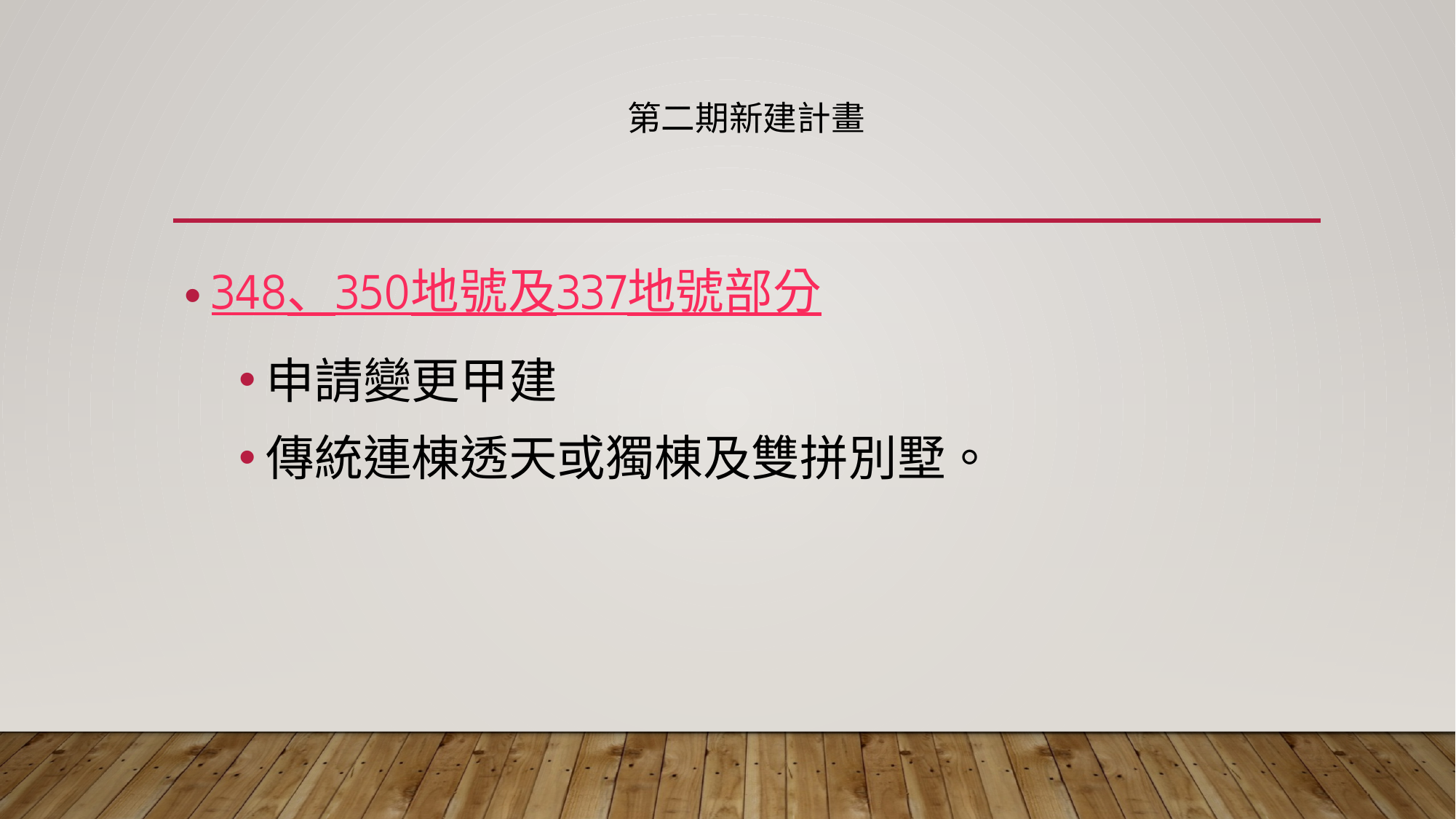

# 第二期新建計畫
348、350地號及337地號部分
申請變更甲建
傳統連棟透天或獨棟及雙拼別墅。